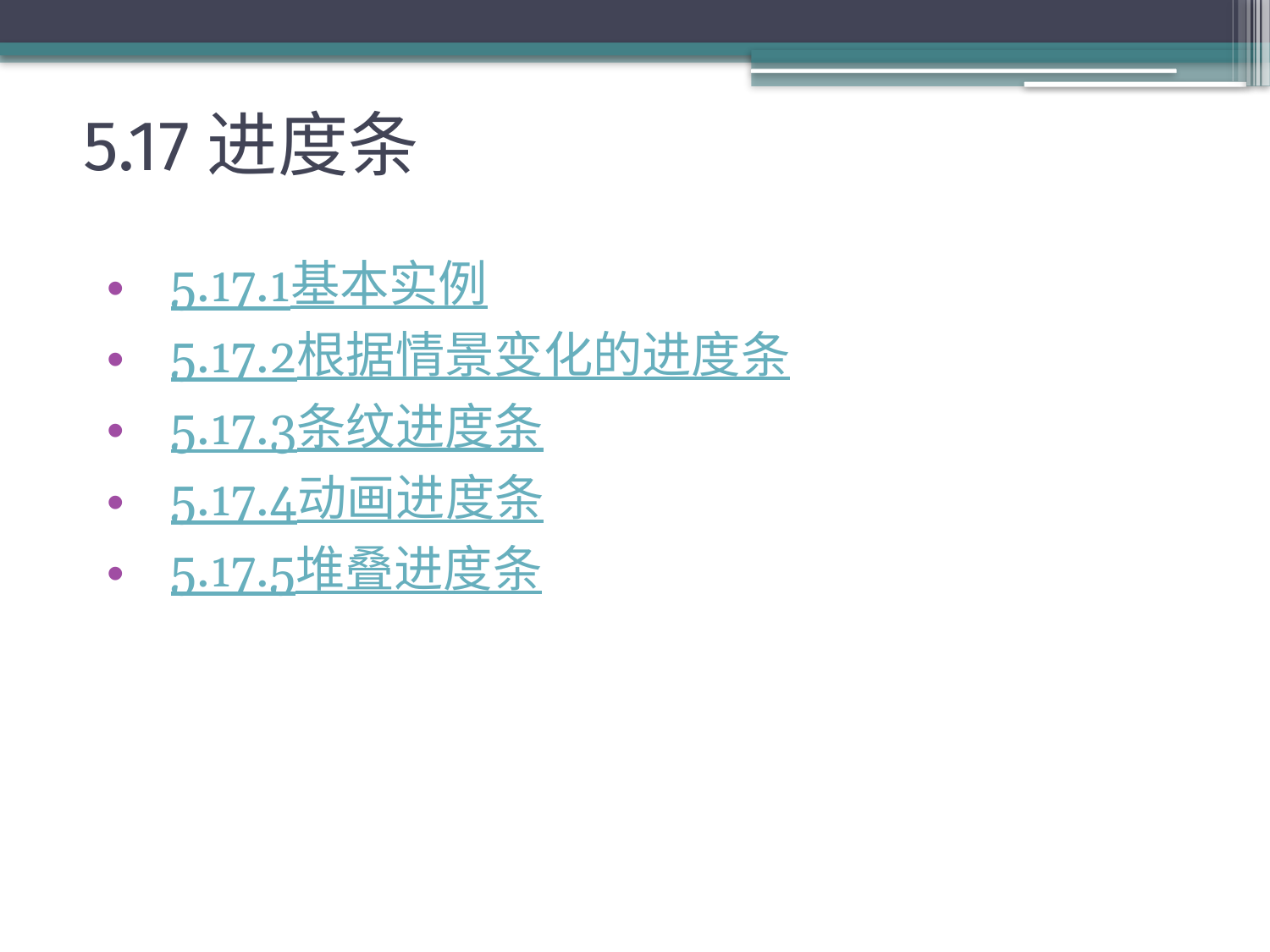

# 5.17进度条
5.17.1基本实例
5.17.2根据情景变化的进度条
5.17.3条纹进度条
5.17.4动画进度条
5.17.5堆叠进度条